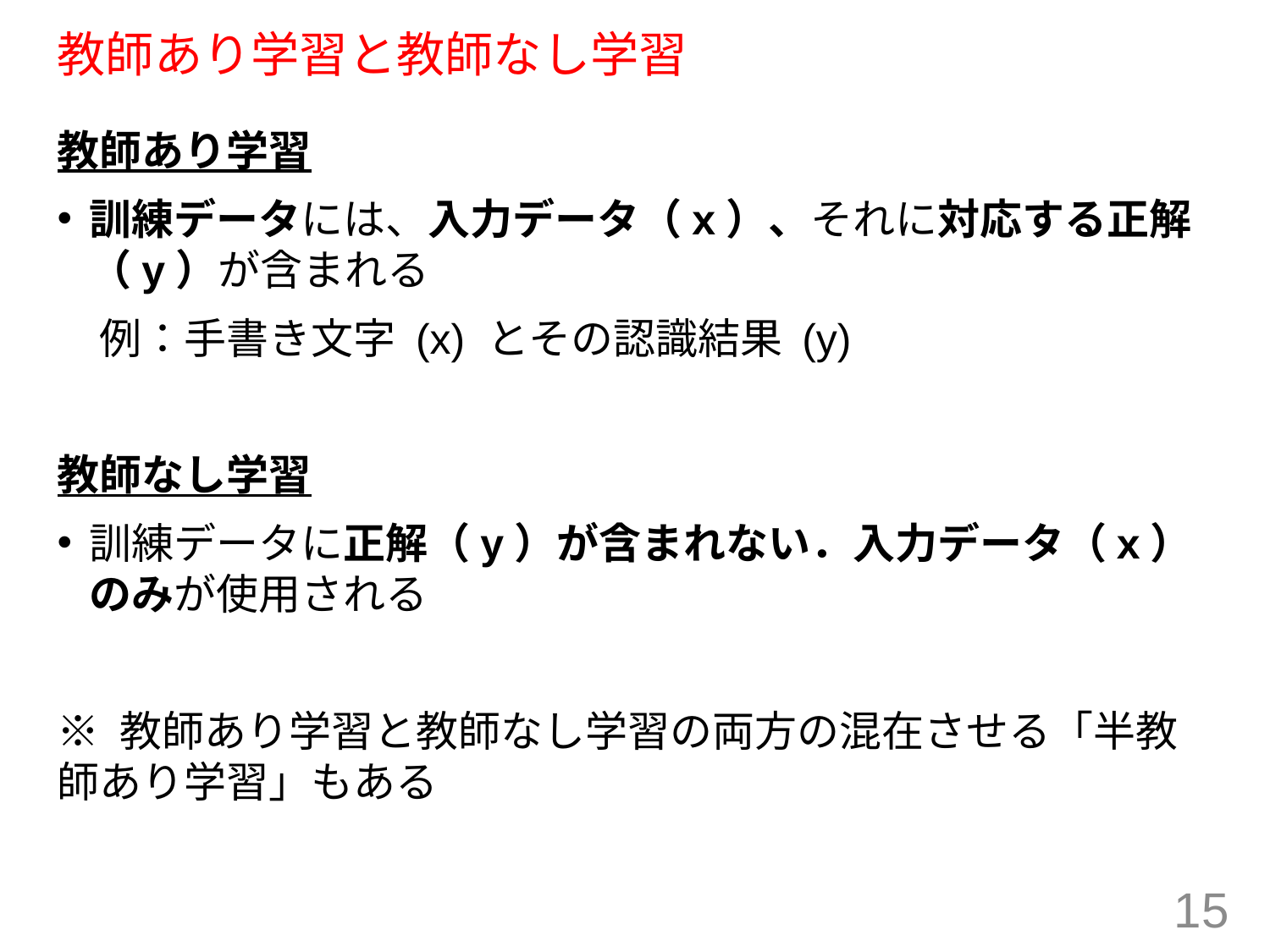

# 教師あり学習と教師なし学習
教師あり学習
訓練データには、入力データ（x）、それに対応する正解（y）が含まれる
　例：手書き文字 (x) とその認識結果 (y)

教師なし学習
訓練データに正解（y）が含まれない．入力データ（x）のみが使用される

※ 教師あり学習と教師なし学習の両方の混在させる「半教師あり学習」もある
15